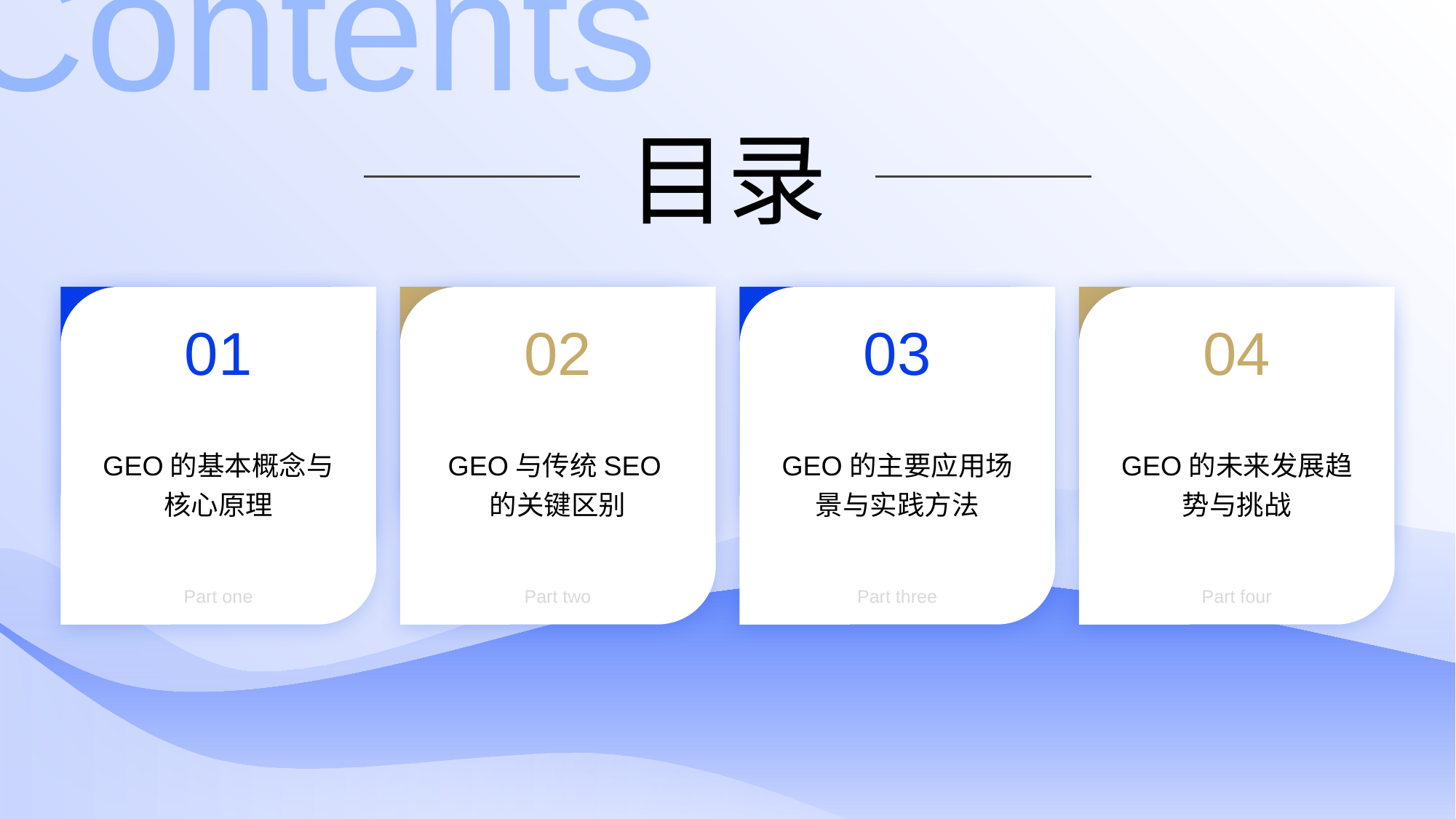

Contents
目录

01
02
03
04
GEO的基本概念与核心原理
GEO与传统SEO的关键区别
GEO的主要应用场景与实践方法
GEO的未来发展趋势与挑战

Part one
Part two
Part three
Part four